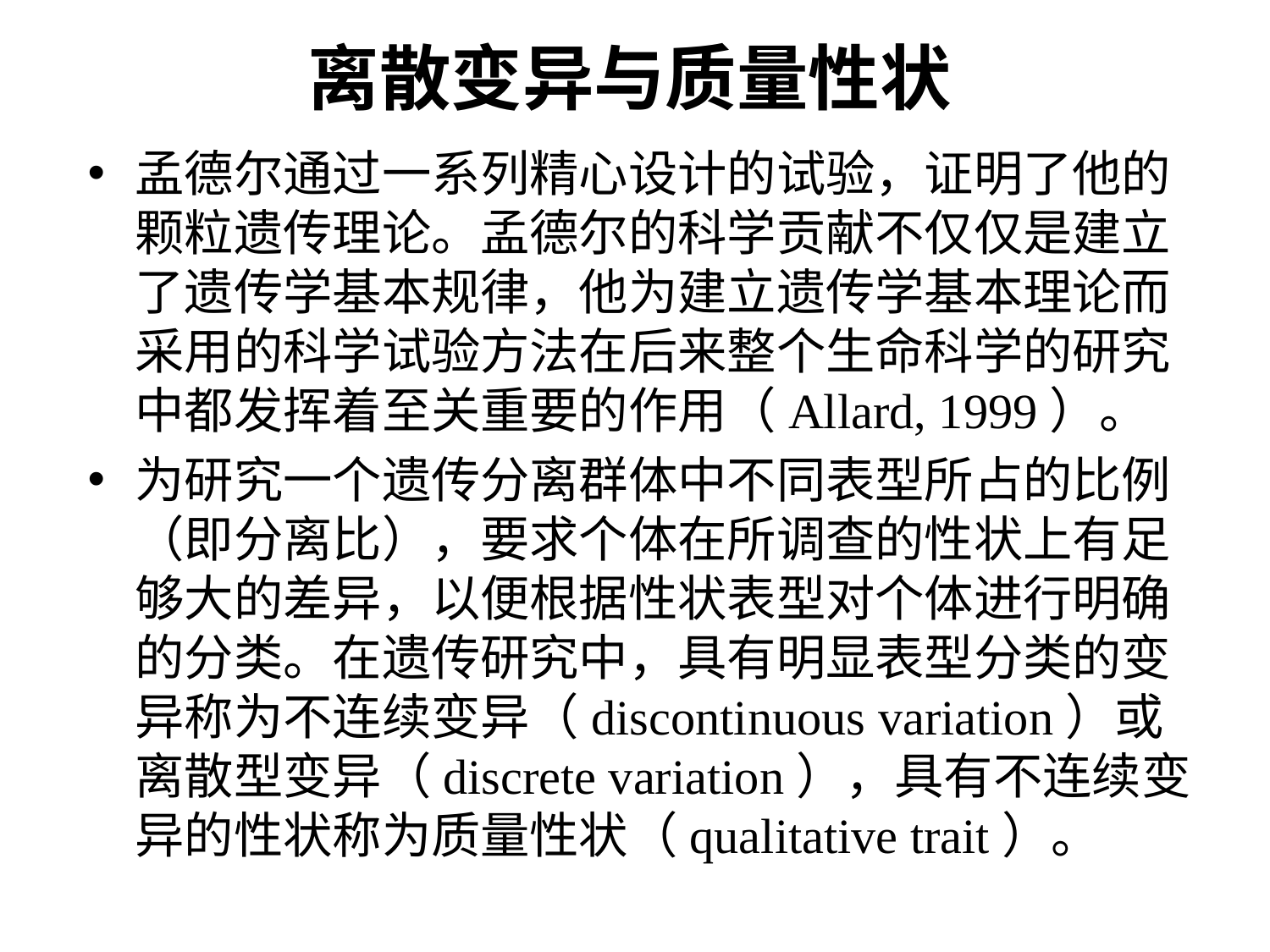

# 离散变异与质量性状
孟德尔通过一系列精心设计的试验，证明了他的颗粒遗传理论。孟德尔的科学贡献不仅仅是建立了遗传学基本规律，他为建立遗传学基本理论而采用的科学试验方法在后来整个生命科学的研究中都发挥着至关重要的作用（Allard, 1999）。
为研究一个遗传分离群体中不同表型所占的比例（即分离比），要求个体在所调查的性状上有足够大的差异，以便根据性状表型对个体进行明确的分类。在遗传研究中，具有明显表型分类的变异称为不连续变异（discontinuous variation）或离散型变异（discrete variation），具有不连续变异的性状称为质量性状（qualitative trait）。